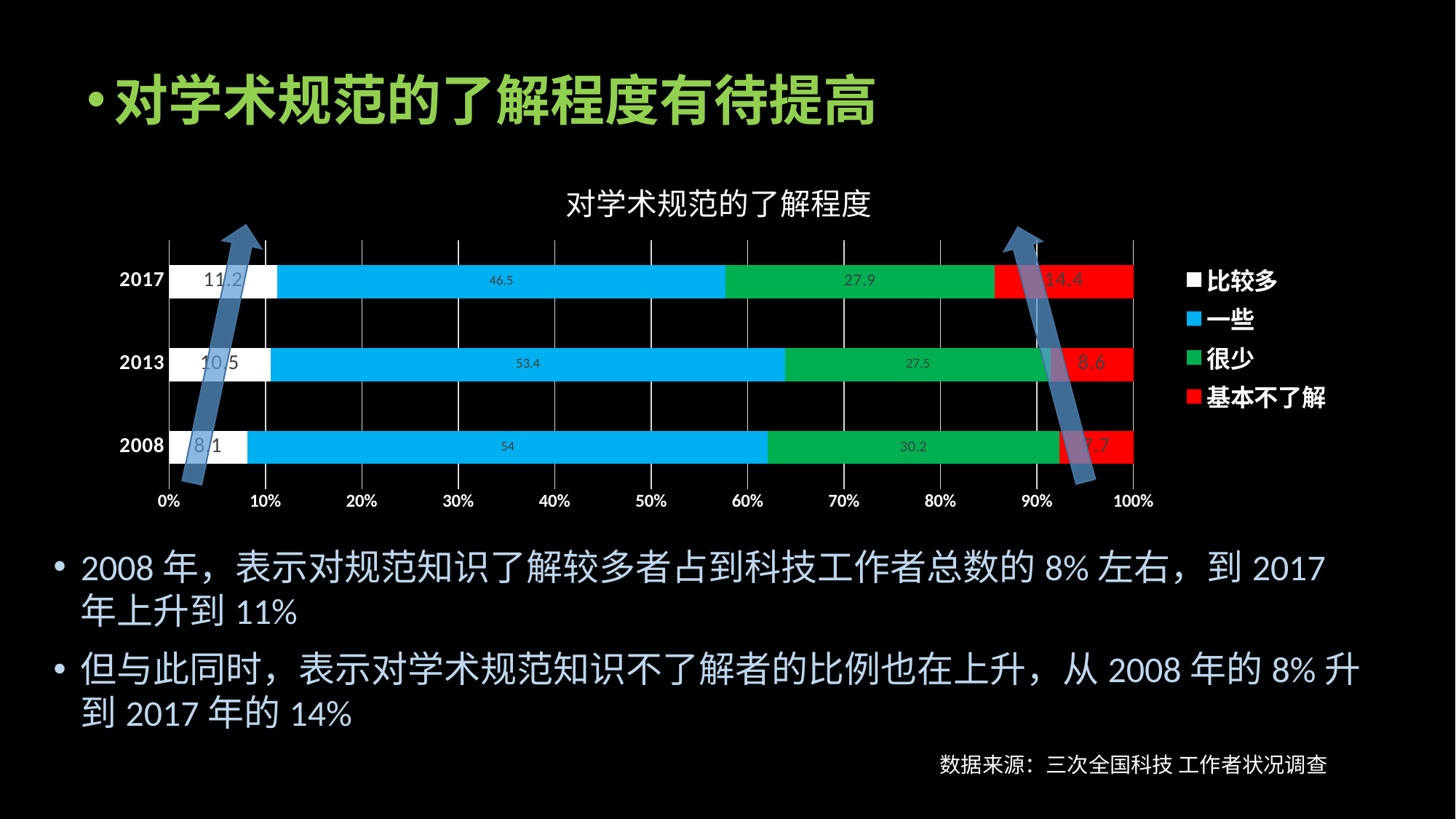

对学术规范的了解程度有待提高

[unsupported chart]

2008年，表示对规范知识了解较多者占到科技工作者总数的8%左右，到2017年上升到11%
但与此同时，表示对学术规范知识不了解者的比例也在上升，从2008年的8%升到2017年的14%
数据来源：三次全国科技 工作者状况调查